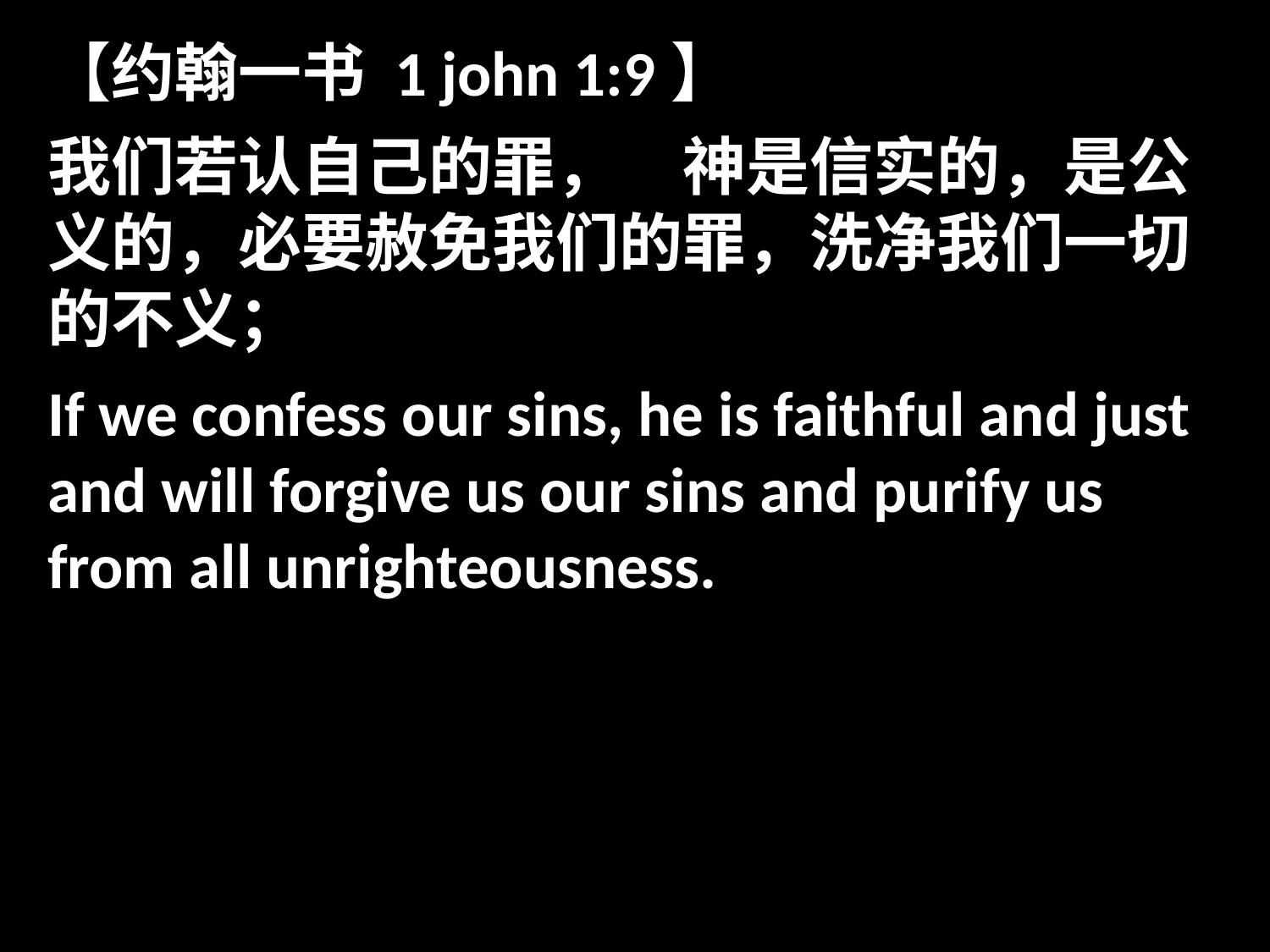

【约翰一书 1 john 1:9】
我们若认自己的罪，　神是信实的，是公义的，必要赦免我们的罪，洗净我们一切的不义；
If we confess our sins, he is faithful and just and will forgive us our sins and purify us from all unrighteousness.